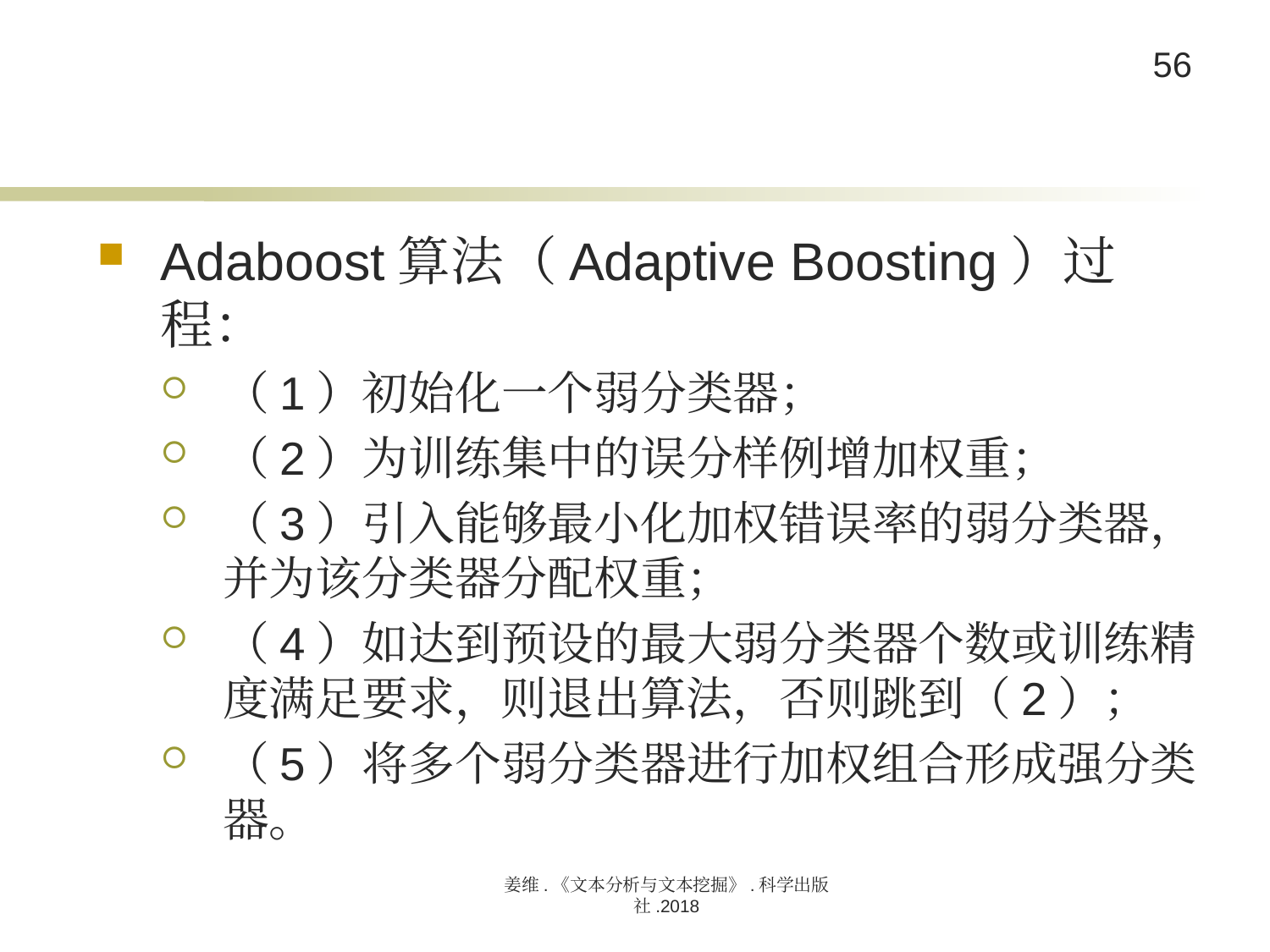

#
Adaboost算法（Adaptive Boosting）过程：
（1）初始化一个弱分类器；
（2）为训练集中的误分样例增加权重；
（3）引入能够最小化加权错误率的弱分类器，并为该分类器分配权重；
（4）如达到预设的最大弱分类器个数或训练精度满足要求，则退出算法，否则跳到（2）；
（5）将多个弱分类器进行加权组合形成强分类器。

姜维.《文本分析与文本挖掘》.科学出版社.2018